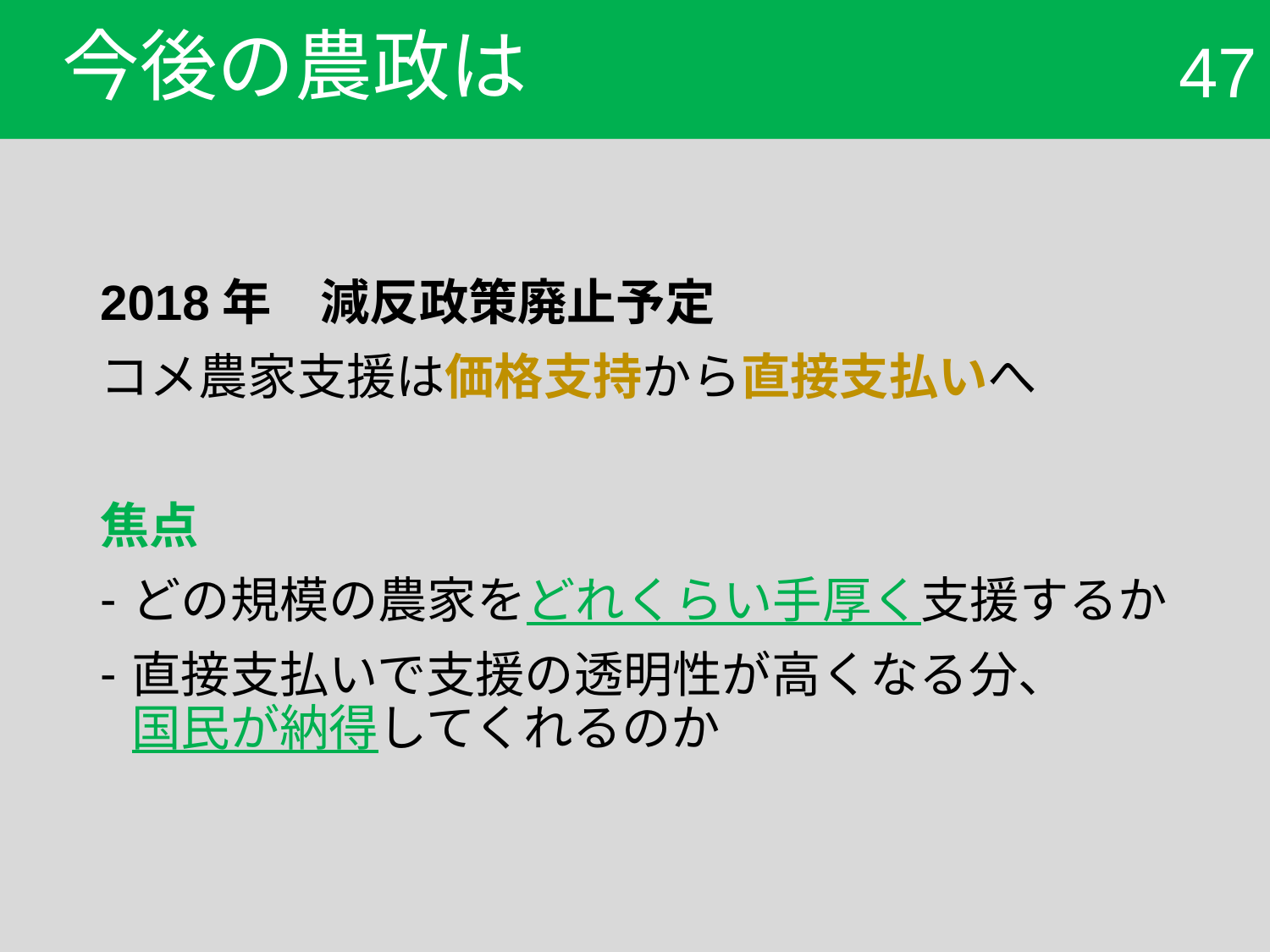

# 今後の農政は
47
2018年　減反政策廃止予定
コメ農家支援は価格支持から直接支払いへ

焦点
どの規模の農家をどれくらい手厚く支援するか
直接支払いで支援の透明性が高くなる分、　　国民が納得してくれるのか